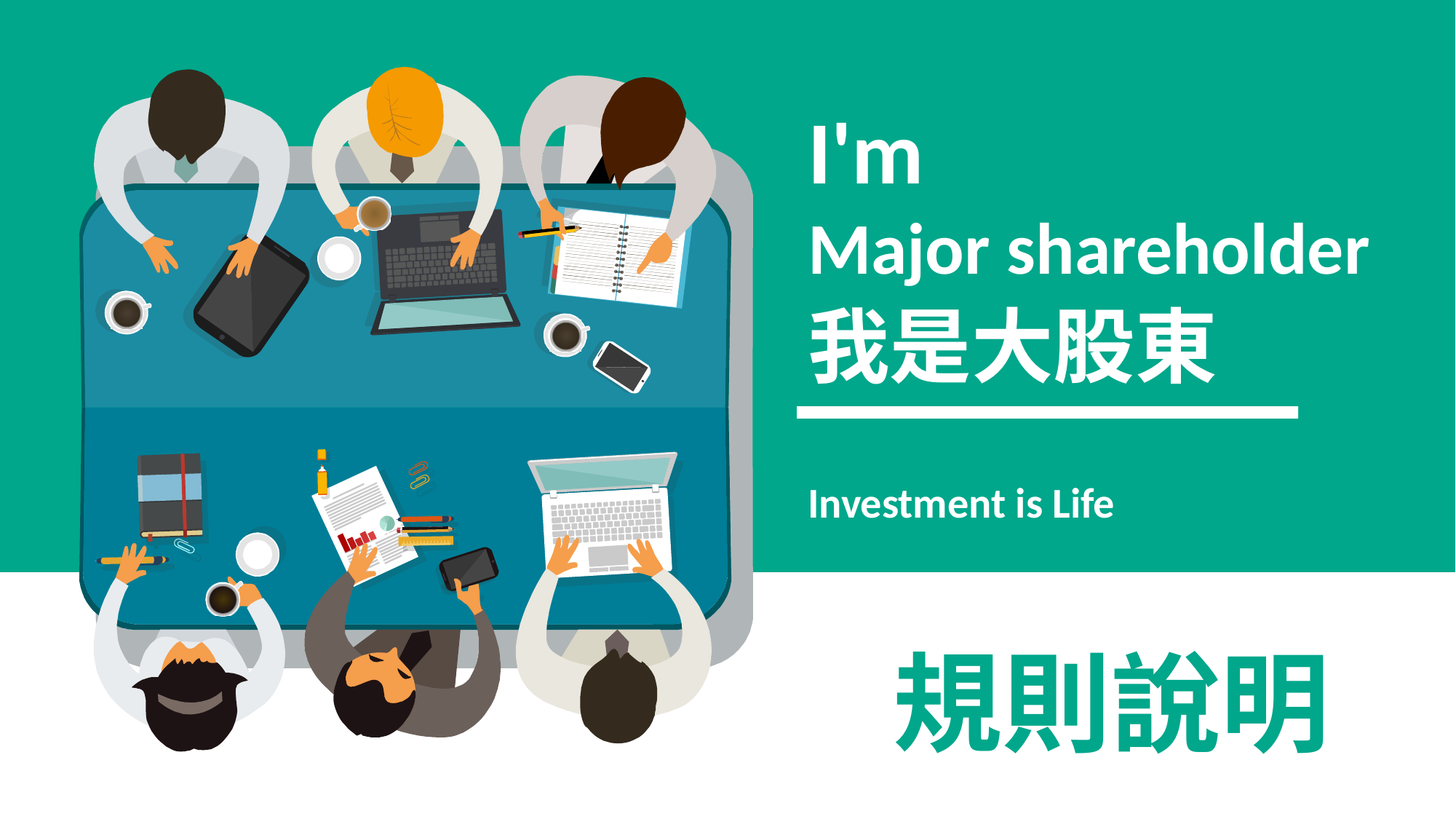

I'm
Major shareholder
我是大股東
Investment is Life
規則說明